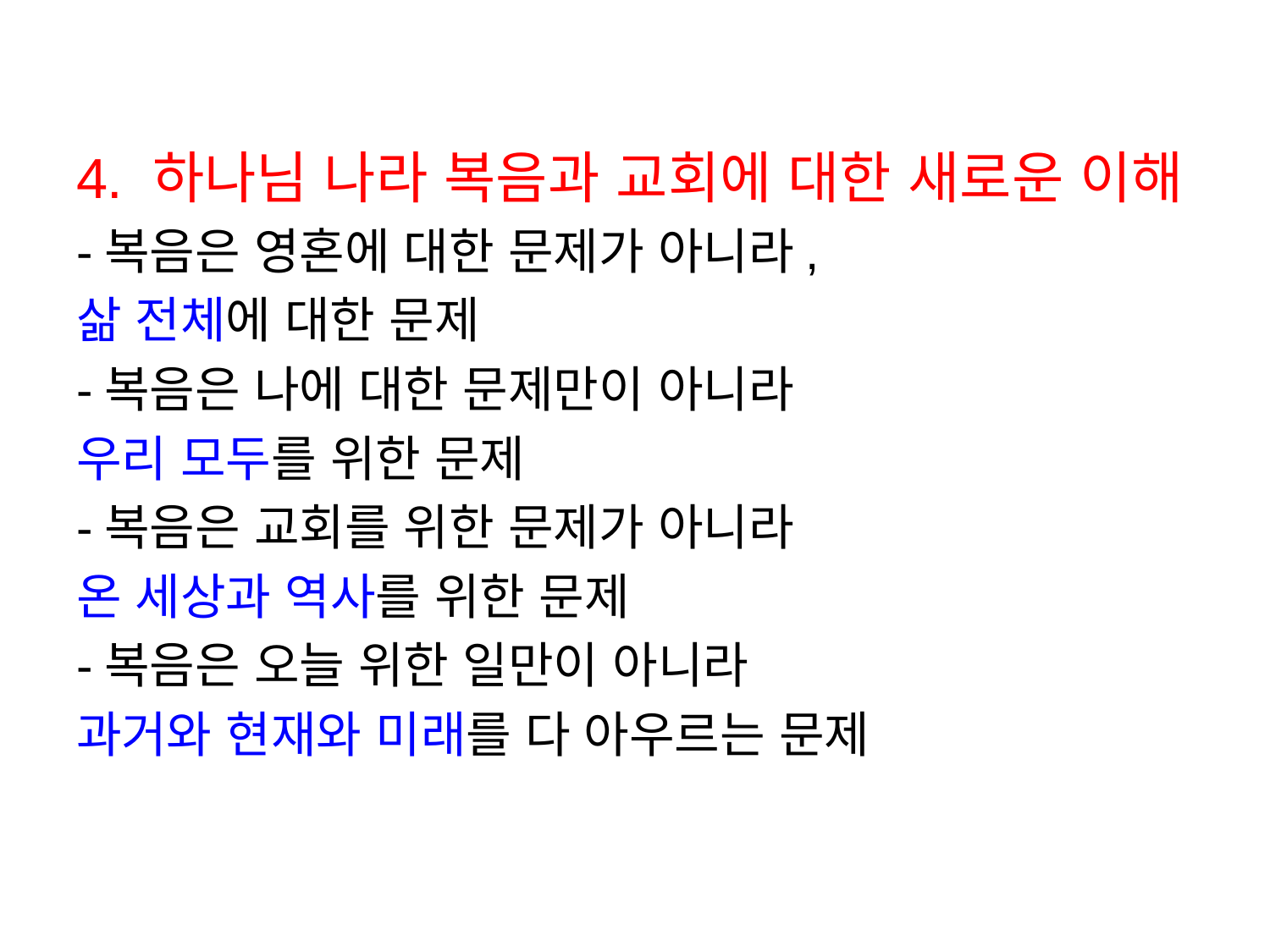

#
4. 하나님 나라 복음과 교회에 대한 새로운 이해
-복음은 영혼에 대한 문제가 아니라,
삶 전체에 대한 문제
-복음은 나에 대한 문제만이 아니라
우리 모두를 위한 문제
-복음은 교회를 위한 문제가 아니라
온 세상과 역사를 위한 문제
-복음은 오늘 위한 일만이 아니라
과거와 현재와 미래를 다 아우르는 문제